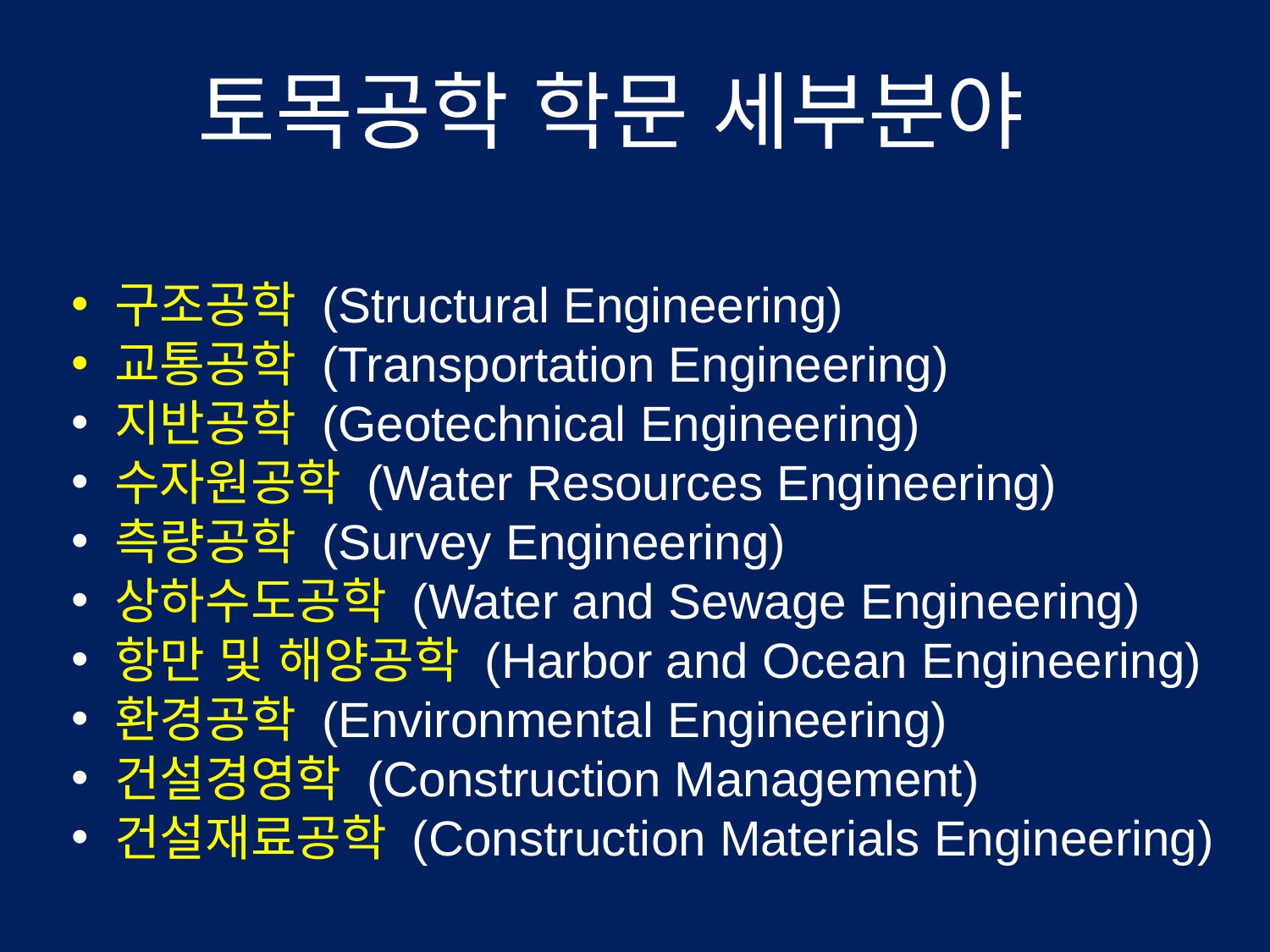

# 토목공학 학문 세부분야

 구조공학 (Structural Engineering)
 교통공학 (Transportation Engineering)
 지반공학 (Geotechnical Engineering)
 수자원공학 (Water Resources Engineering)
 측량공학 (Survey Engineering)
 상하수도공학 (Water and Sewage Engineering)
 항만 및 해양공학 (Harbor and Ocean Engineering)
 환경공학 (Environmental Engineering)
 건설경영학 (Construction Management)
 건설재료공학 (Construction Materials Engineering)